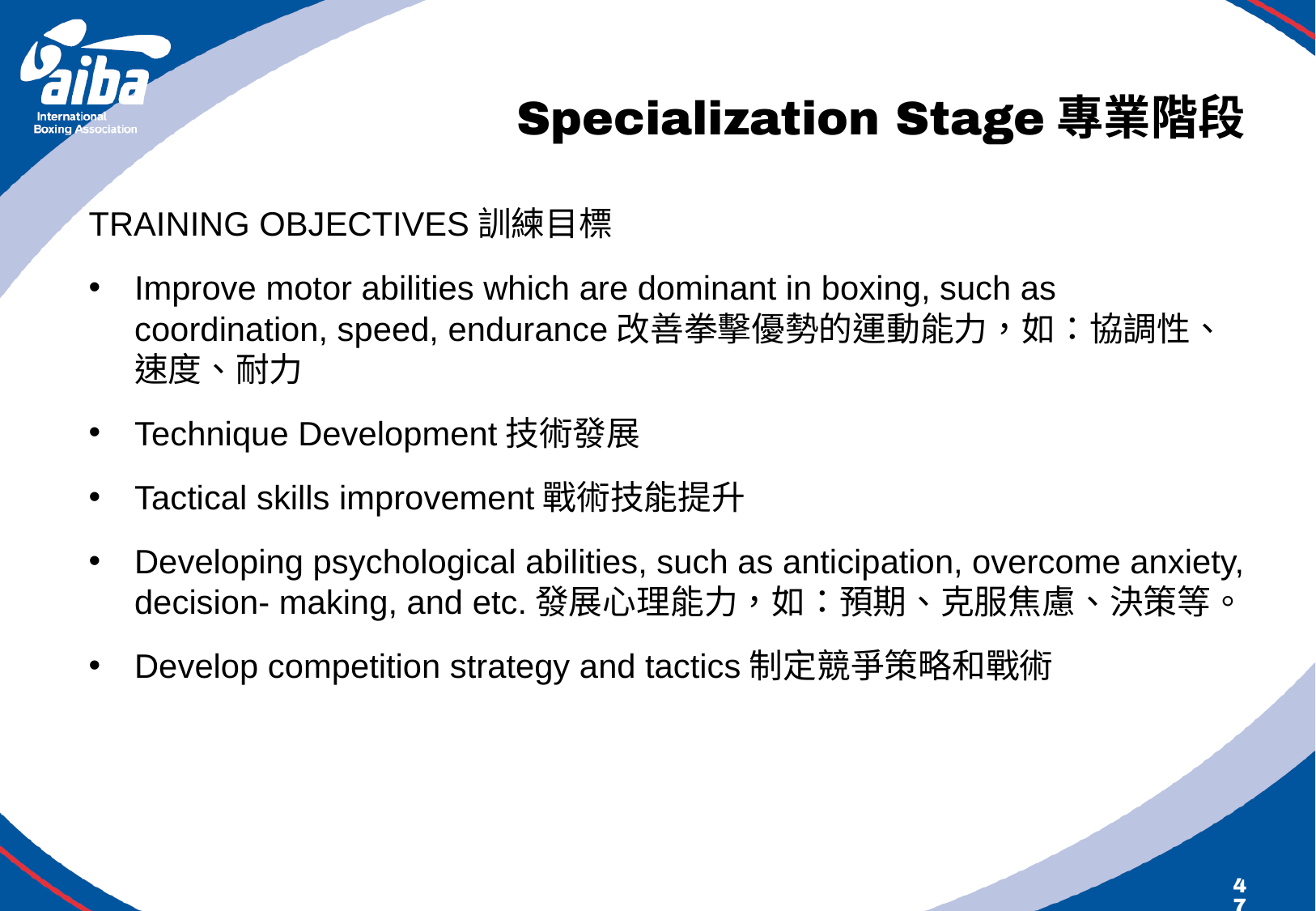

# Specialization Stage專業階段
TRAINING OBJECTIVES訓練目標
Improve motor abilities which are dominant in boxing, such as coordination, speed, endurance改善拳擊優勢的運動能力，如：協調性、速度、耐力
Technique Development技術發展
Tactical skills improvement戰術技能提升
Developing psychological abilities, such as anticipation, overcome anxiety, decision- making, and etc.發展心理能力，如：預期、克服焦慮、決策等。
Develop competition strategy and tactics制定競爭策略和戰術
47